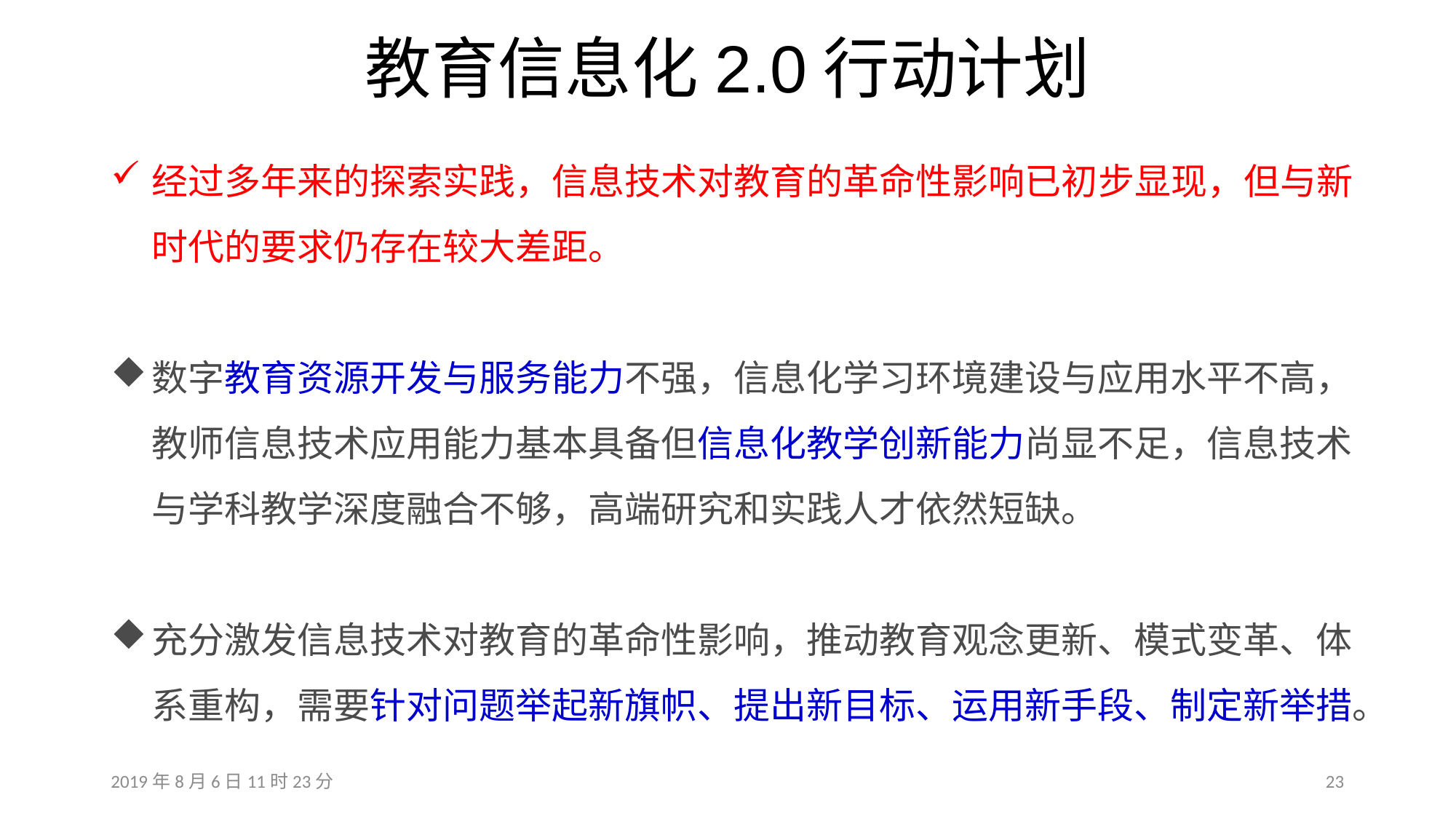

# 教育信息化2.0行动计划
经过多年来的探索实践，信息技术对教育的革命性影响已初步显现，但与新时代的要求仍存在较大差距。

数字教育资源开发与服务能力不强，信息化学习环境建设与应用水平不高，教师信息技术应用能力基本具备但信息化教学创新能力尚显不足，信息技术与学科教学深度融合不够，高端研究和实践人才依然短缺。

充分激发信息技术对教育的革命性影响，推动教育观念更新、模式变革、体系重构，需要针对问题举起新旗帜、提出新目标、运用新手段、制定新举措。
2019年8月6日11时23分

23